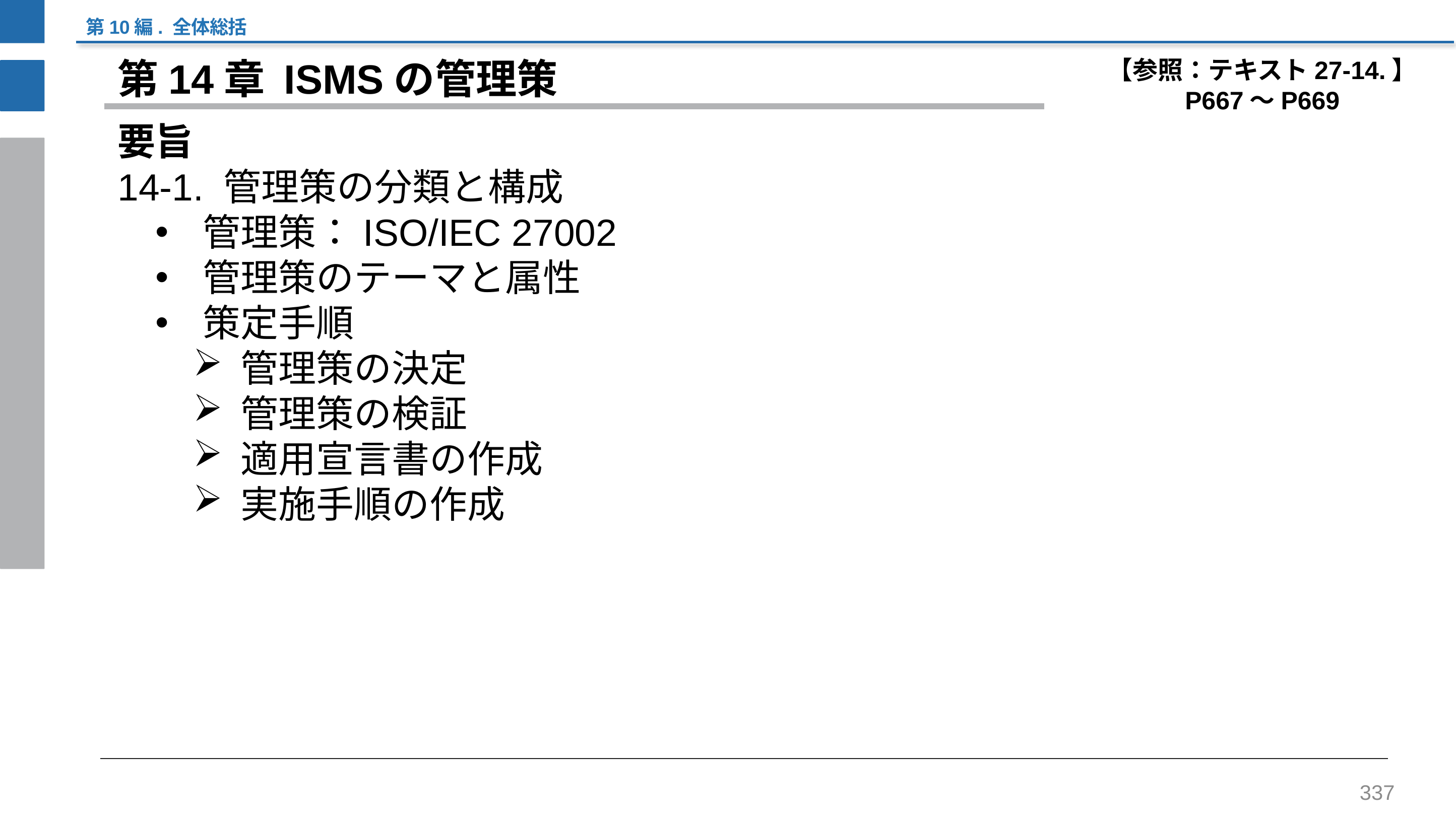

第10編. 全体総括
【参照：テキスト27-14.】
P667～P669
第14章 ISMSの管理策
要旨
14-1. 管理策の分類と構成
管理策：ISO/IEC 27002
管理策のテーマと属性
策定手順
管理策の決定
管理策の検証
適用宣言書の作成
実施手順の作成

337